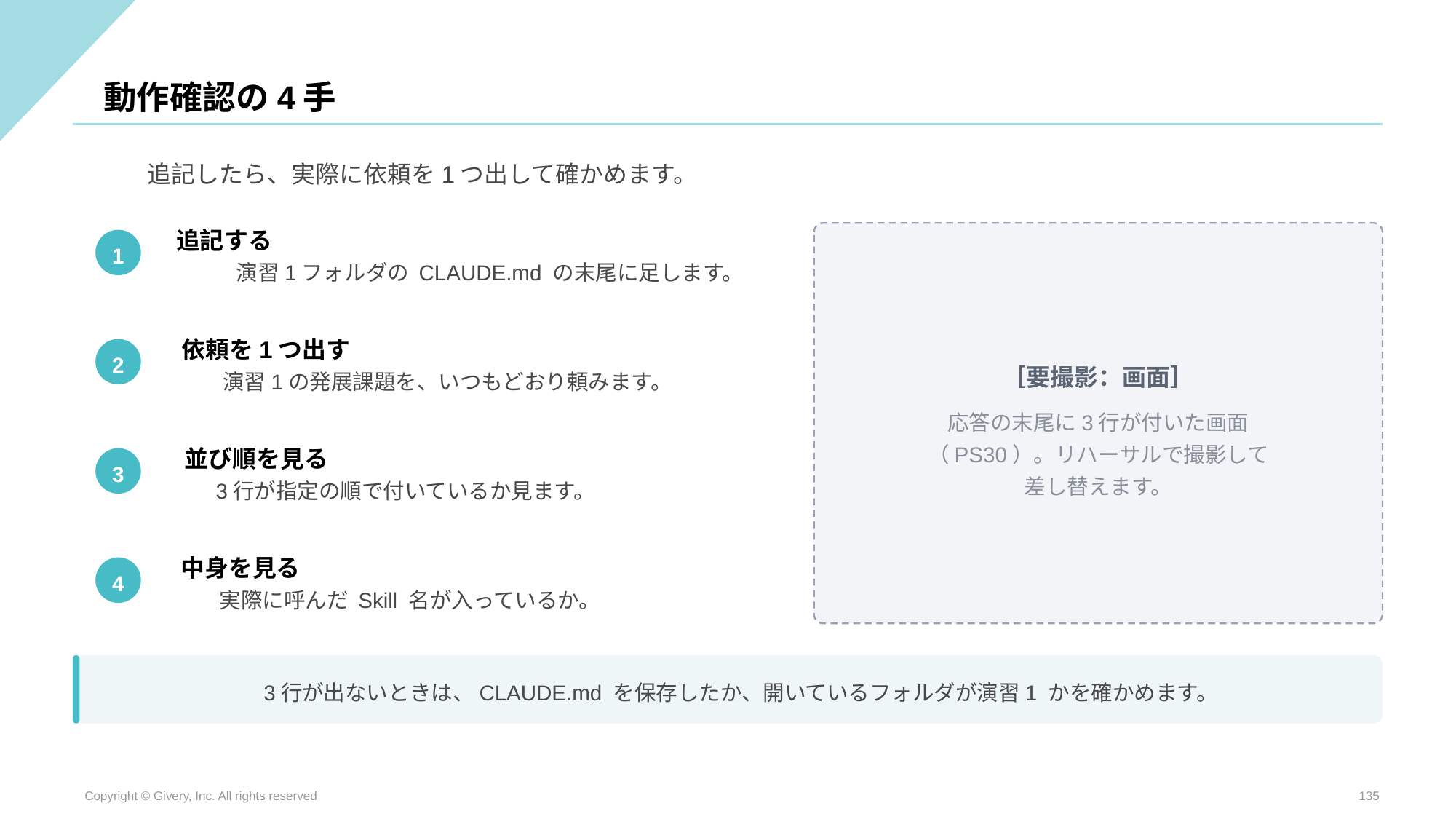

動作確認の4手

追記したら、実際に依頼を1つ出して確かめます。

追記する

1
演習1フォルダの CLAUDE.md の末尾に足します。
依頼を1つ出す

2
［要撮影：画面］
演習1の発展課題を、いつもどおり頼みます。
応答の末尾に3行が付いた画面
（PS30）。リハーサルで撮影して
並び順を見る

3
差し替えます。
3行が指定の順で付いているか見ます。
中身を見る

4
実際に呼んだ Skill 名が入っているか。

3行が出ないときは、CLAUDE.md を保存したか、開いているフォルダが演習1 かを確かめます。
Copyright © Givery, Inc. All rights reserved
135